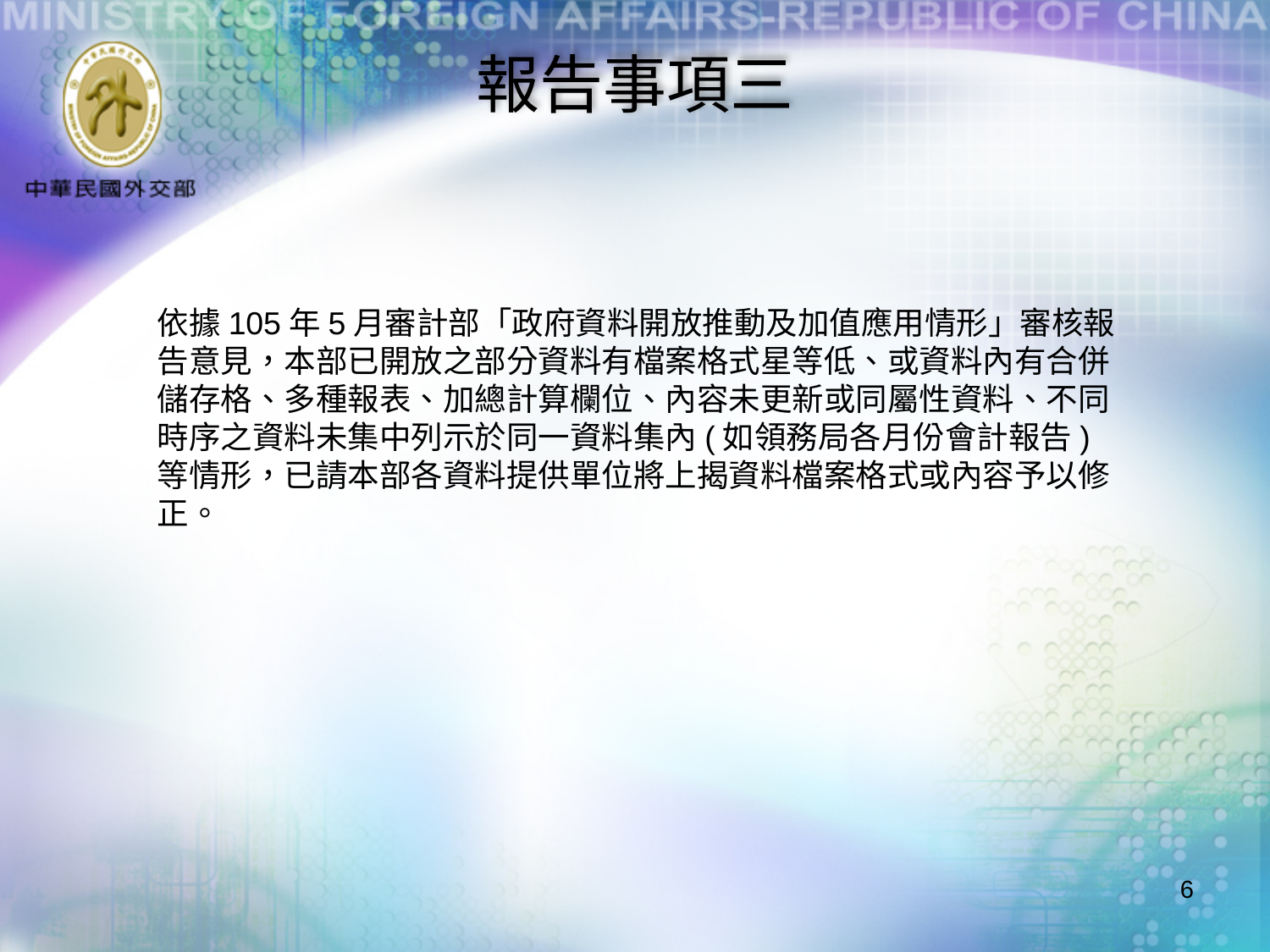

報告事項三

依據105年5月審計部「政府資料開放推動及加值應用情形」審核報告意見，本部已開放之部分資料有檔案格式星等低、或資料內有合併儲存格、多種報表、加總計算欄位、內容未更新或同屬性資料、不同時序之資料未集中列示於同一資料集內(如領務局各月份會計報告)等情形，已請本部各資料提供單位將上揭資料檔案格式或內容予以修正。
6